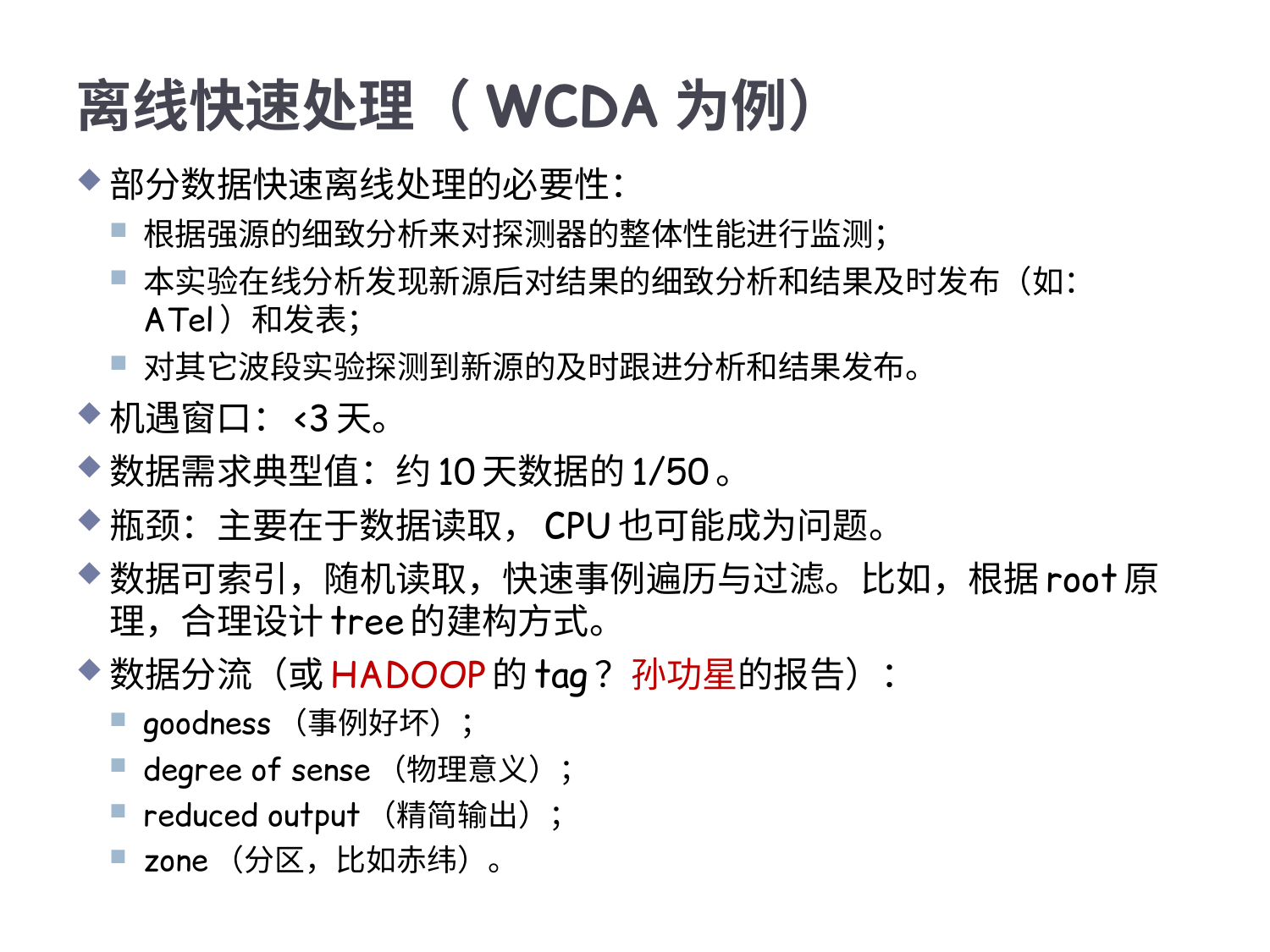

# 离线快速处理（WCDA为例）
部分数据快速离线处理的必要性：
根据强源的细致分析来对探测器的整体性能进行监测；
本实验在线分析发现新源后对结果的细致分析和结果及时发布（如：ATel）和发表；
对其它波段实验探测到新源的及时跟进分析和结果发布。
机遇窗口：<3天。
数据需求典型值：约10天数据的1/50。
瓶颈：主要在于数据读取，CPU也可能成为问题。
数据可索引，随机读取，快速事例遍历与过滤。比如，根据root原理，合理设计tree的建构方式。
数据分流（或HADOOP的tag？孙功星的报告）：
goodness（事例好坏）；
degree of sense（物理意义）；
reduced output（精简输出）；
zone（分区，比如赤纬）。